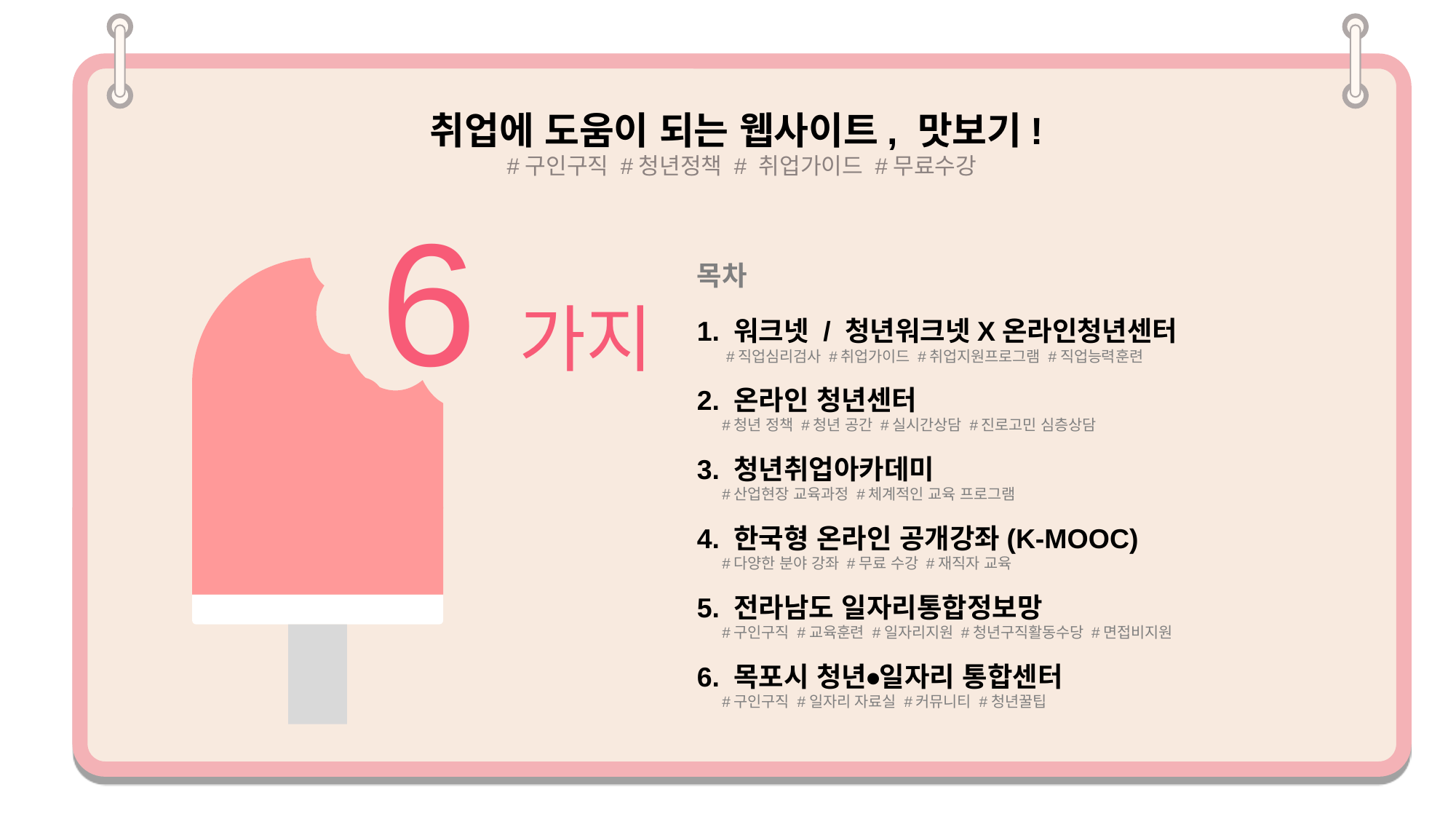

취업에 도움이 되는 웹사이트, 맛보기!
#구인구직 #청년정책 # 취업가이드 #무료수강
6가지
목차

1. 워크넷 / 청년워크넷X온라인청년센터
       #직업심리검사 #취업가이드 #취업지원프로그램 #직업능력훈련

2. 온라인 청년센터
      #청년 정책 #청년 공간 #실시간상담 #진로고민 심층상담

3. 청년취업아카데미
      #산업현장 교육과정 #체계적인 교육 프로그램

4. 한국형 온라인 공개강좌(K-MOOC)
      #다양한 분야 강좌 #무료 수강 #재직자 교육

5. 전라남도 일자리통합정보망
      #구인구직 #교육훈련 #일자리지원 #청년구직활동수당 #면접비지원

6. 목포시 청년⦁일자리 통합센터
      #구인구직 #일자리 자료실 #커뮤니티 #청년꿀팁